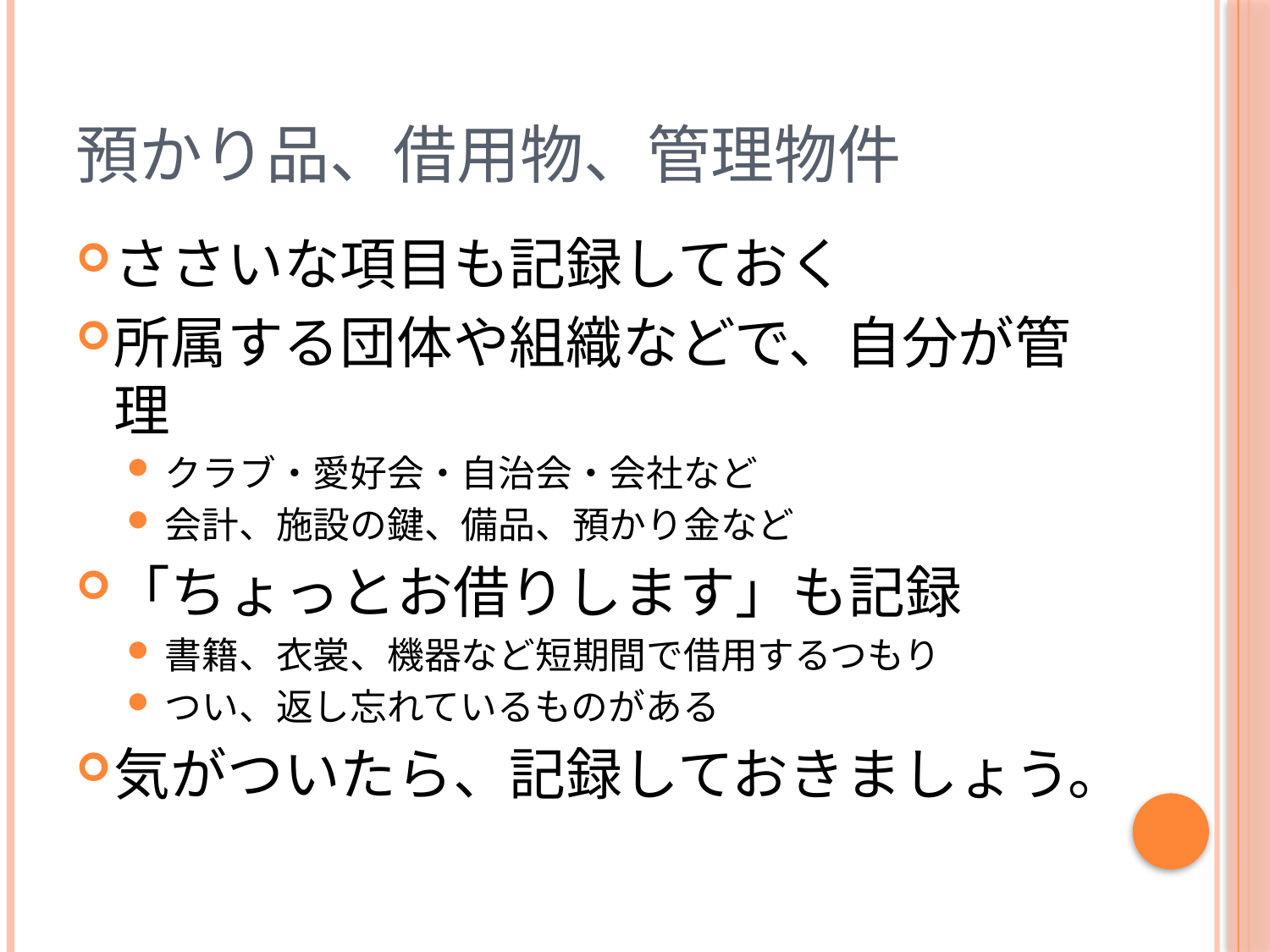

# 預かり品、借用物、管理物件
ささいな項目も記録しておく
所属する団体や組織などで、自分が管理
クラブ・愛好会・自治会・会社など
会計、施設の鍵、備品、預かり金など
「ちょっとお借りします」も記録
書籍、衣裳、機器など短期間で借用するつもり
つい、返し忘れているものがある
気がついたら、記録しておきましょう。